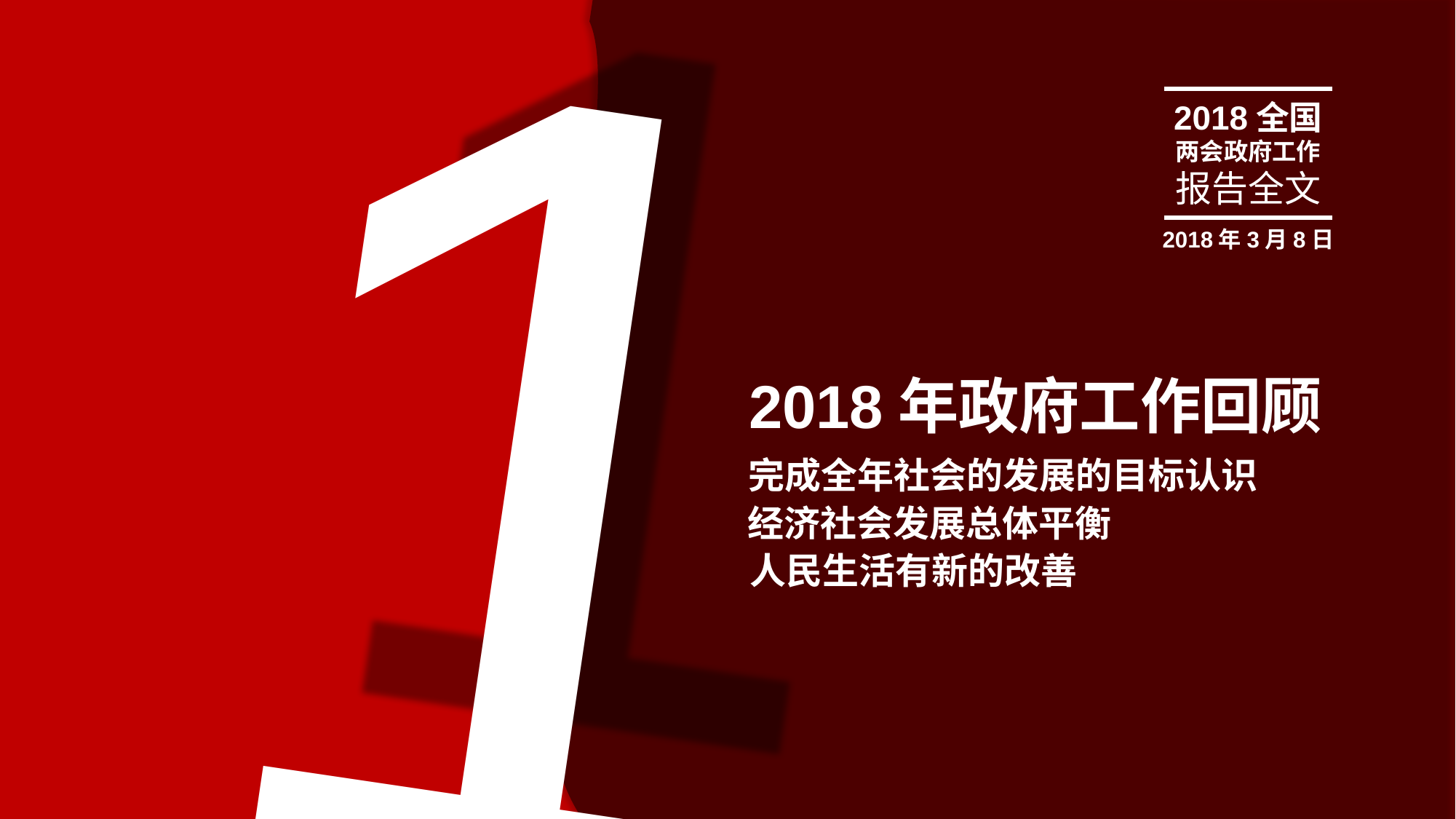

1

2018全国
两会政府工作
报告全文
2018年3月8日
2018年政府工作回顾
完成全年社会的发展的目标认识
经济社会发展总体平衡
人民生活有新的改善